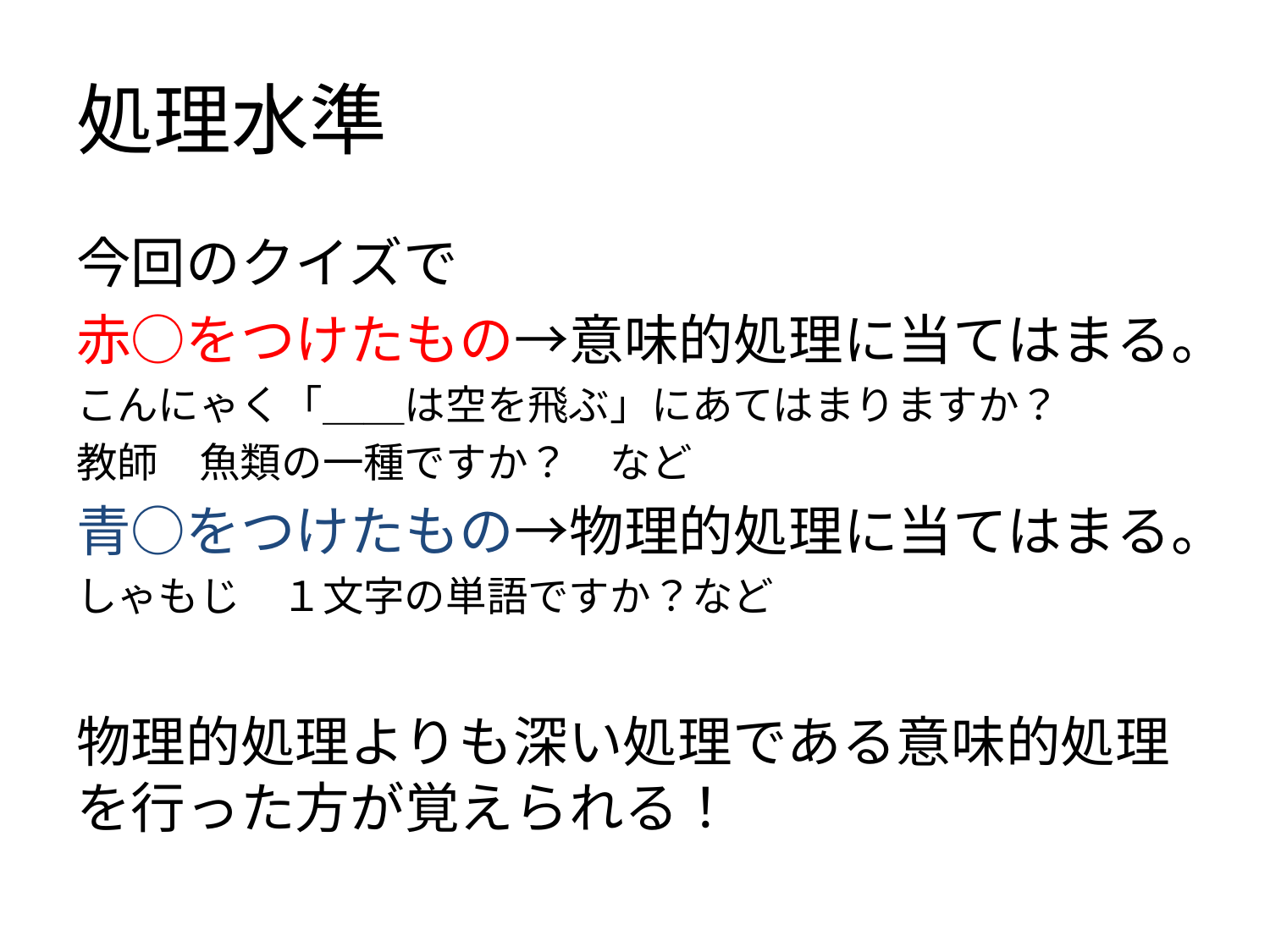

# 処理水準
今回のクイズで
赤○をつけたもの→意味的処理に当てはまる。
こんにゃく「＿＿は空を飛ぶ」にあてはまりますか？
教師　魚類の一種ですか？　など
青○をつけたもの→物理的処理に当てはまる。
しゃもじ　１文字の単語ですか？など

物理的処理よりも深い処理である意味的処理を行った方が覚えられる！